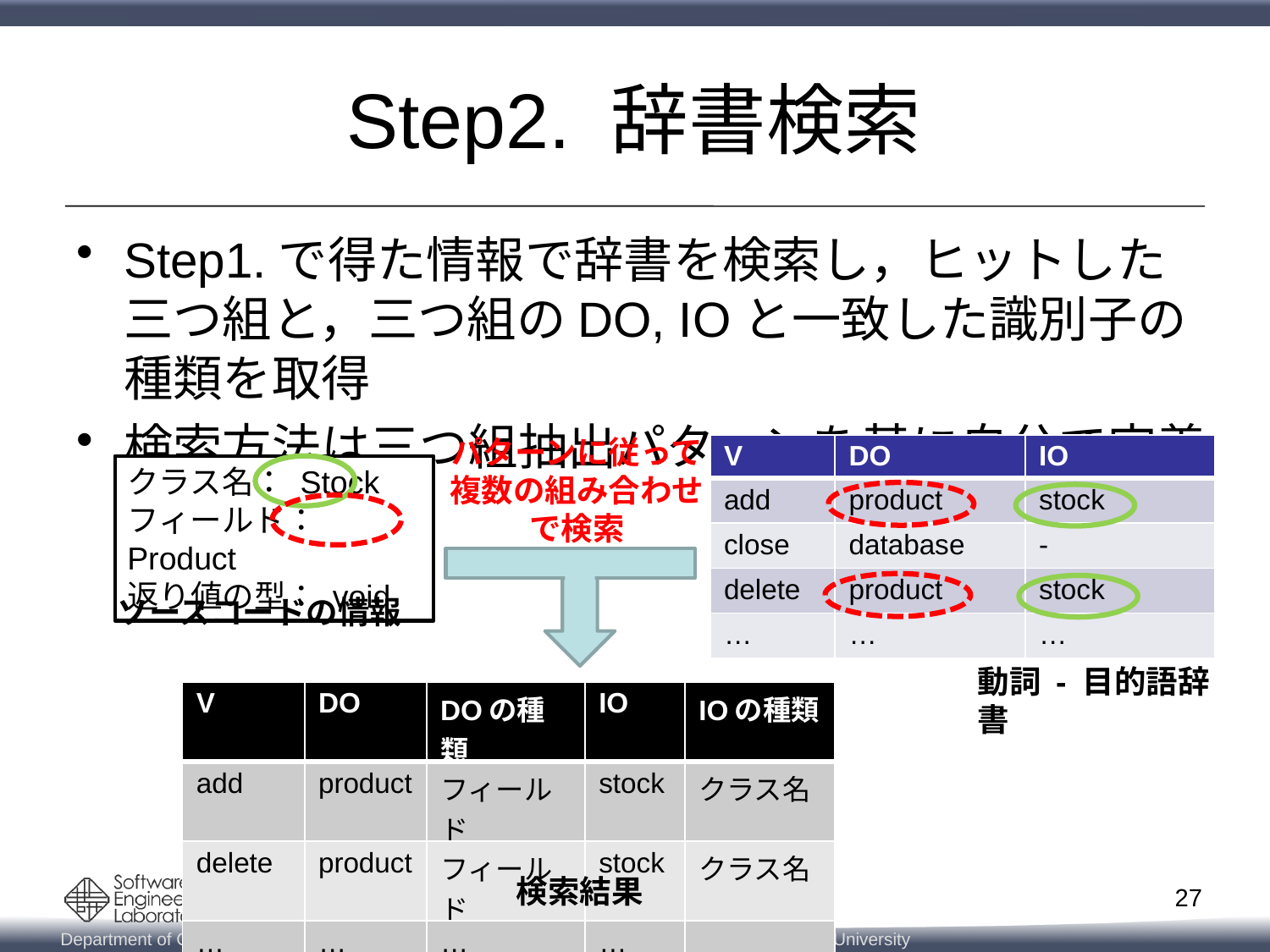

# Step2. 辞書検索
Step1.で得た情報で辞書を検索し，ヒットした三つ組と，三つ組のDO, IOと一致した識別子の種類を取得
検索方法は三つ組抽出パターンを基に自分で定義
パターンに従って
複数の組み合わせ
で検索
| V | DO | IO |
| --- | --- | --- |
| add | product | stock |
| close | database | - |
| delete | product | stock |
| … | … | … |

クラス名： Stock
フィールド： Product
返り値の型： void

ソースコードの情報
動詞 - 目的語辞書
| V | DO | DOの種類 | IO | IOの種類 |
| --- | --- | --- | --- | --- |
| add | product | フィールド | stock | クラス名 |
| delete | product | フィールド | stock | クラス名 |
| … | … | … | … |  |
検索結果
27